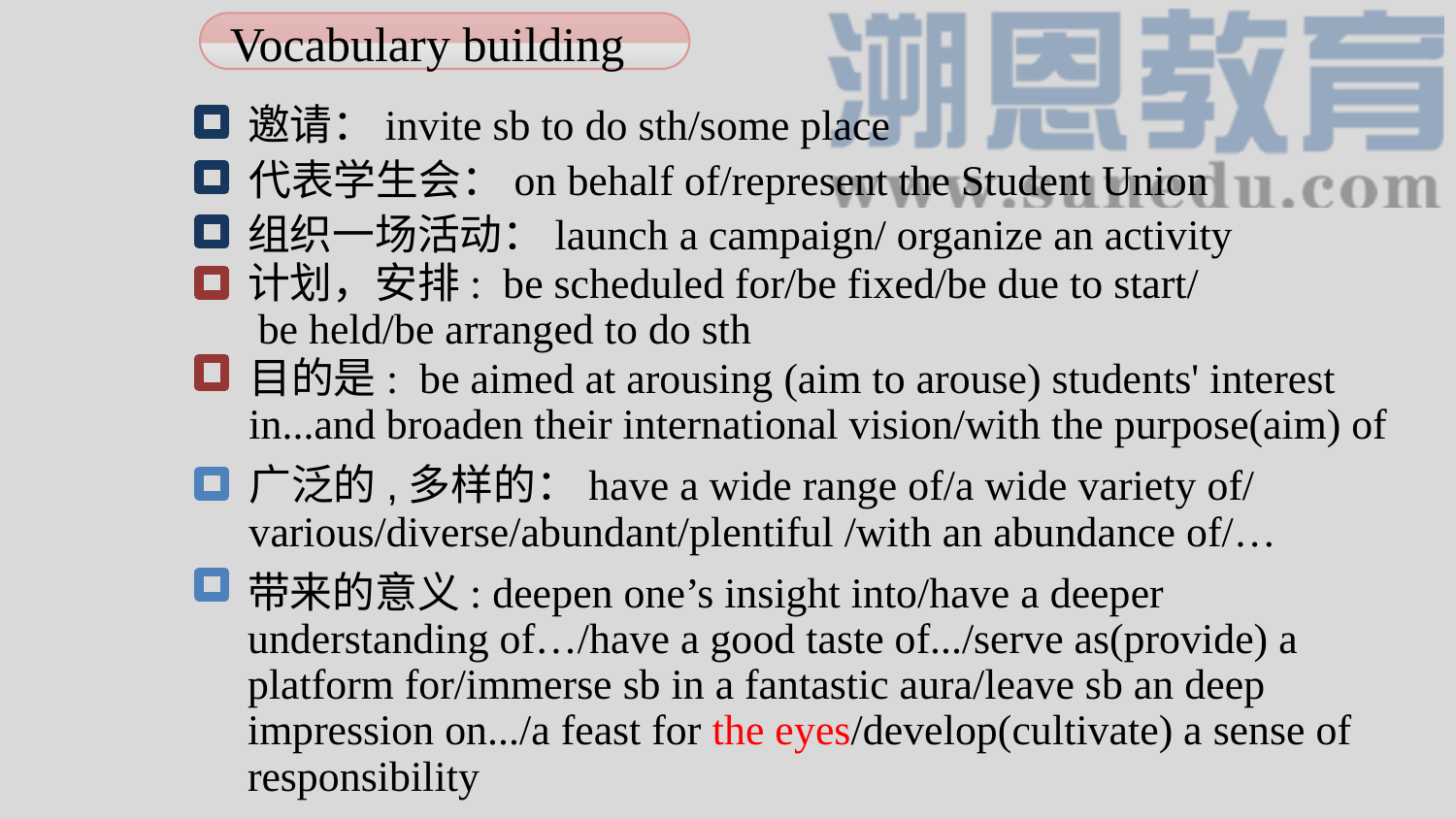

Vocabulary building

邀请：invite sb to do sth/some place

代表学生会：on behalf of/represent the Student Union

组织一场活动：launch a campaign/ organize an activity

计划，安排:  be scheduled for/be fixed/be due to start/
 be held/be arranged to do sth

目的是:  be aimed at arousing (aim to arouse) students' interest in...and broaden their international vision/with the purpose(aim) of

广泛的,多样的：have a wide range of/a wide variety of/ various/diverse/abundant/plentiful /with an abundance of/…

带来的意义: deepen one’s insight into/have a deeper understanding of…/have a good taste of.../serve as(provide) a platform for/immerse sb in a fantastic aura/leave sb an deep impression on.../a feast for the eyes/develop(cultivate) a sense of responsibility